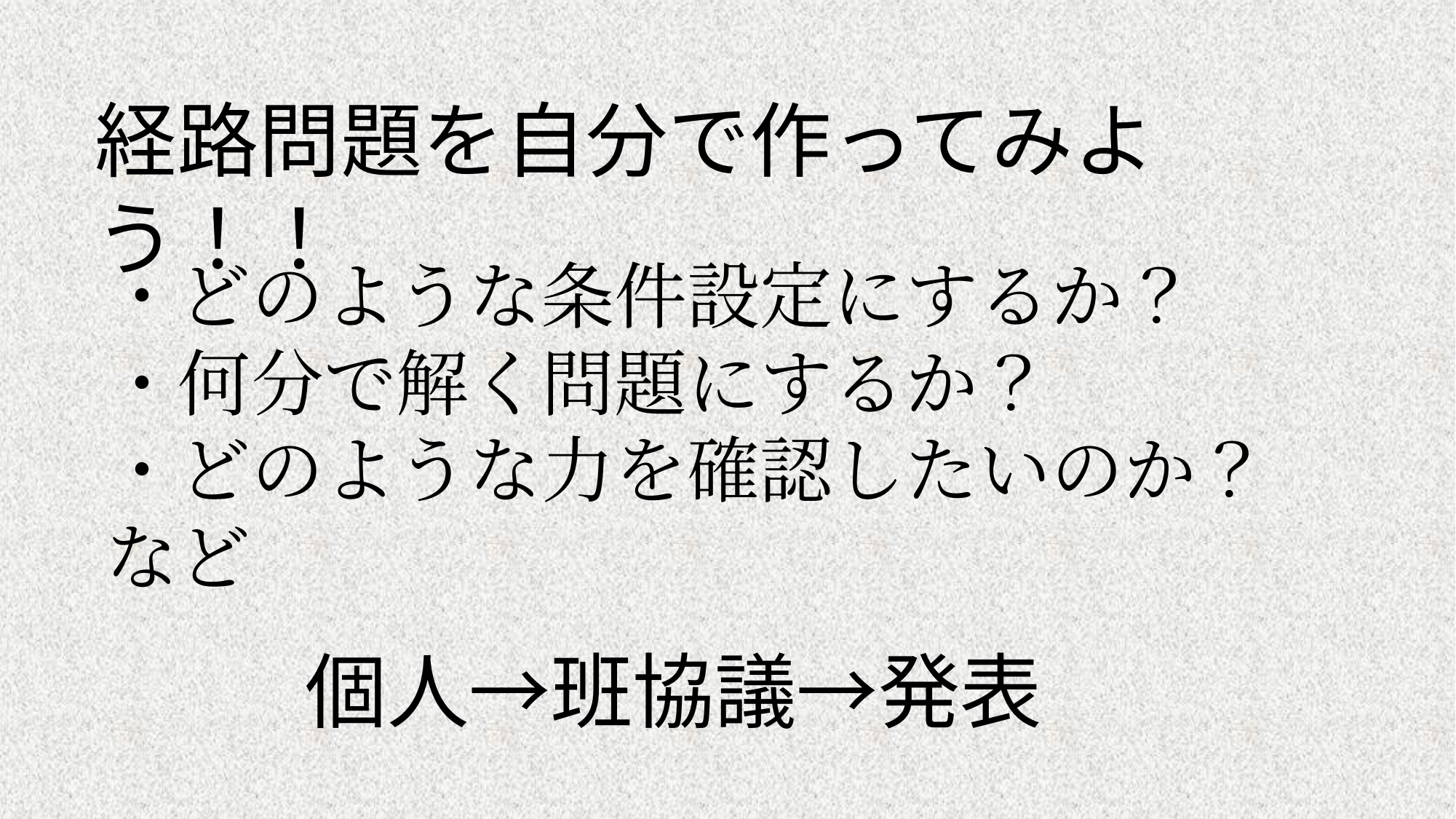

経路問題を自分で作ってみよう！！
・どのような条件設定にするか？
・何分で解く問題にするか？
・どのような力を確認したいのか？
など
個人→班協議→発表